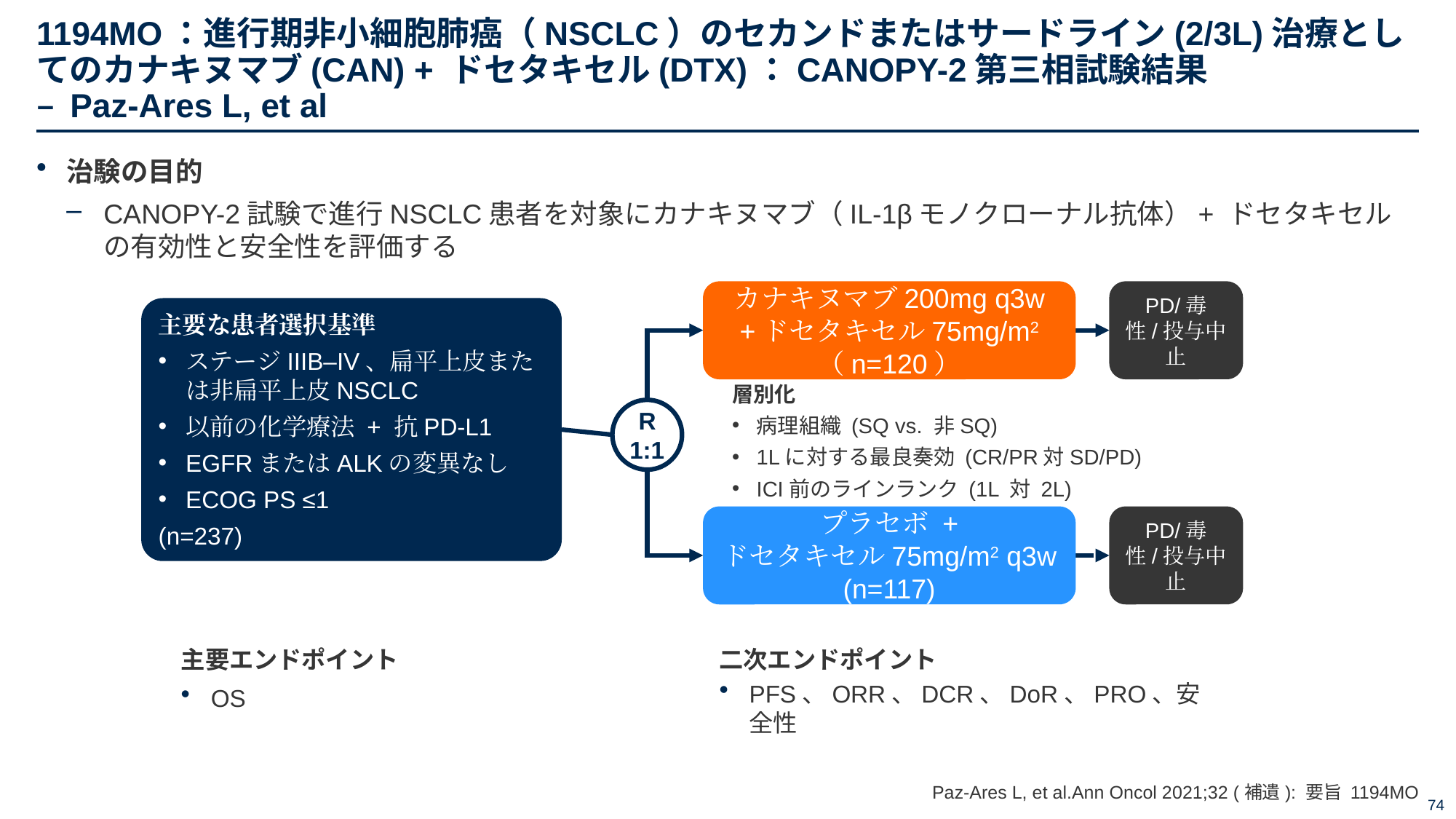

# 1194MO：進行期非小細胞肺癌（NSCLC）のセカンドまたはサードライン(2/3L)治療としてのカナキヌマブ(CAN) + ドセタキセル(DTX)：CANOPY-2第三相試験結果 – Paz-Ares L, et al
治験の目的
CANOPY-2試験で進行NSCLC患者を対象にカナキヌマブ（IL-1βモノクローナル抗体）+ ドセタキセルの有効性と安全性を評価する
カナキヌマブ200mg q3w +ドセタキセル75mg/m2
（n=120）
PD/毒性/投与中止
主要な患者選択基準
ステージIIIB–IV、扁平上皮または非扁平上皮NSCLC
以前の化学療法 + 抗PD-L1
EGFRまたはALKの変異なし
ECOG PS ≤1
(n=237)
層別化
病理組織 (SQ vs. 非SQ)
1Lに対する最良奏効 (CR/PR対SD/PD)
ICI前のラインランク (1L 対 2L)
R
1:1
プラセボ +
ドセタキセル75mg/m2 q3w
(n=117)
PD/毒性/投与中止
主要エンドポイント
OS

二次エンドポイント
PFS、ORR、DCR、DoR、PRO、安全性
Paz-Ares L, et al.Ann Oncol 2021;32 (補遺): 要旨 1194MO